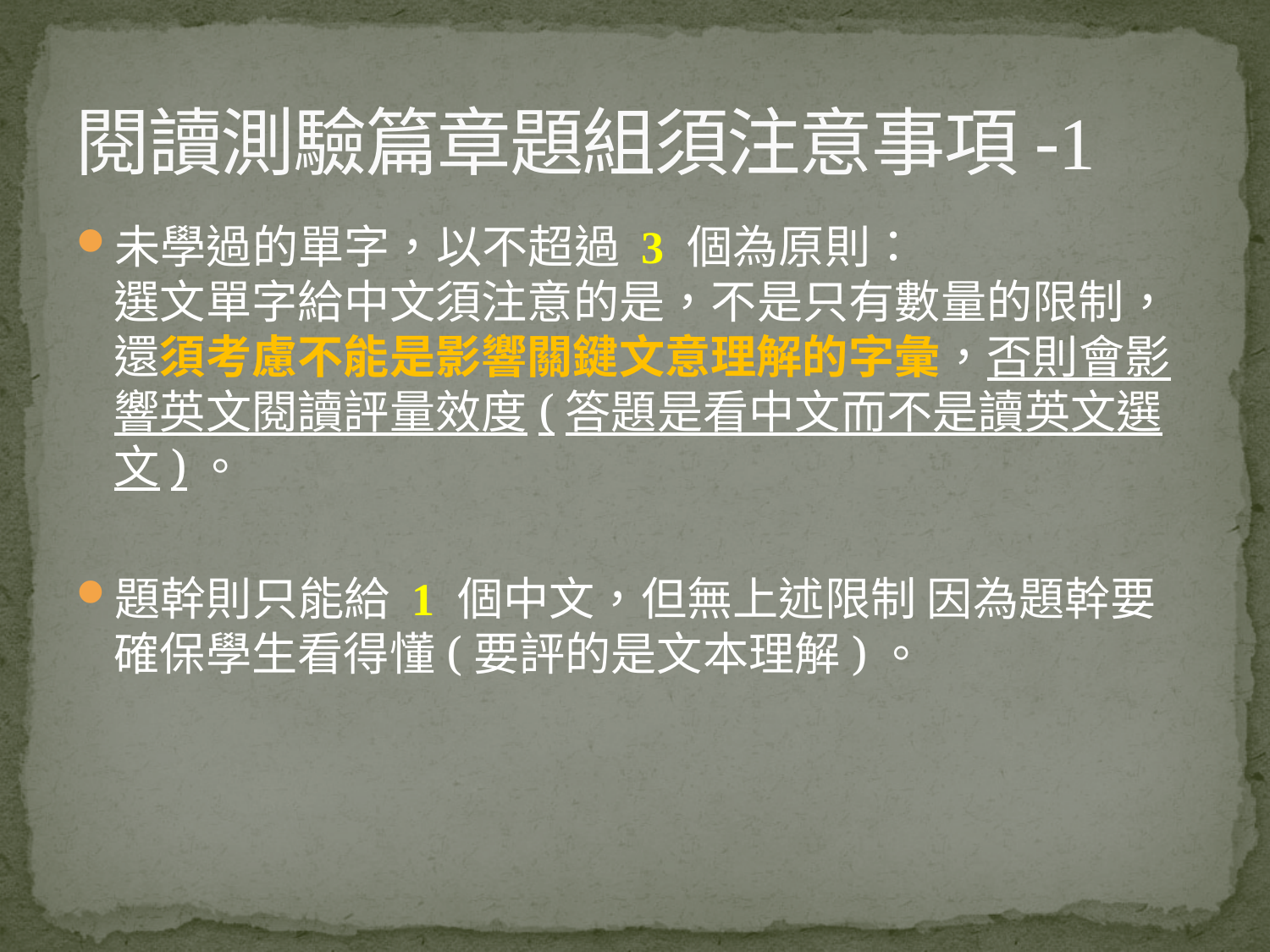

# 閱讀測驗篇章題組須注意事項-1
未學過的單字，以不超過 3 個為原則：
選文單字給中文須注意的是，不是只有數量的限制，還須考慮不能是影響關鍵文意理解的字彙，否則會影響英文閱讀評量效度(答題是看中文而不是讀英文選文)。
題幹則只能給 1 個中文，但無上述限制 因為題幹要確保學生看得懂(要評的是文本理解)。